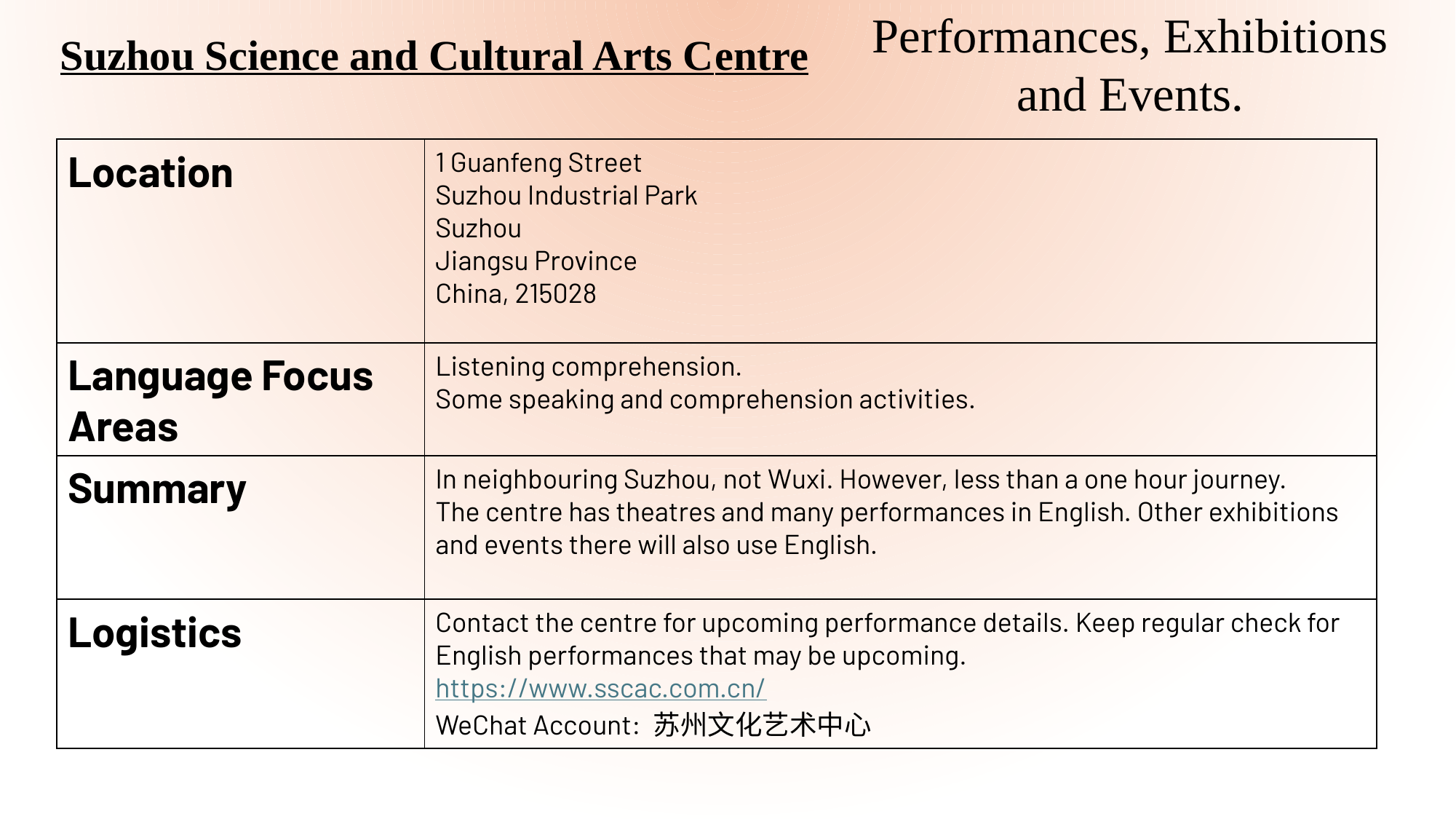

Performances, Exhibitions and Events.
Suzhou Science and Cultural Arts C	entre
| Location | 1 Guanfeng Street Suzhou Industrial Park Suzhou Jiangsu Province China, 215028 |
| --- | --- |
| Language Focus Areas | Listening comprehension. Some speaking and comprehension activities. |
| Summary | In neighbouring Suzhou, not Wuxi. However, less than a one hour journey. The centre has theatres and many performances in English. Other exhibitions and events there will also use English. |
| Logistics | Contact the centre for upcoming performance details. Keep regular check for English performances that may be upcoming. https://www.sscac.com.cn/ WeChat Account: 苏州文化艺术中心 |